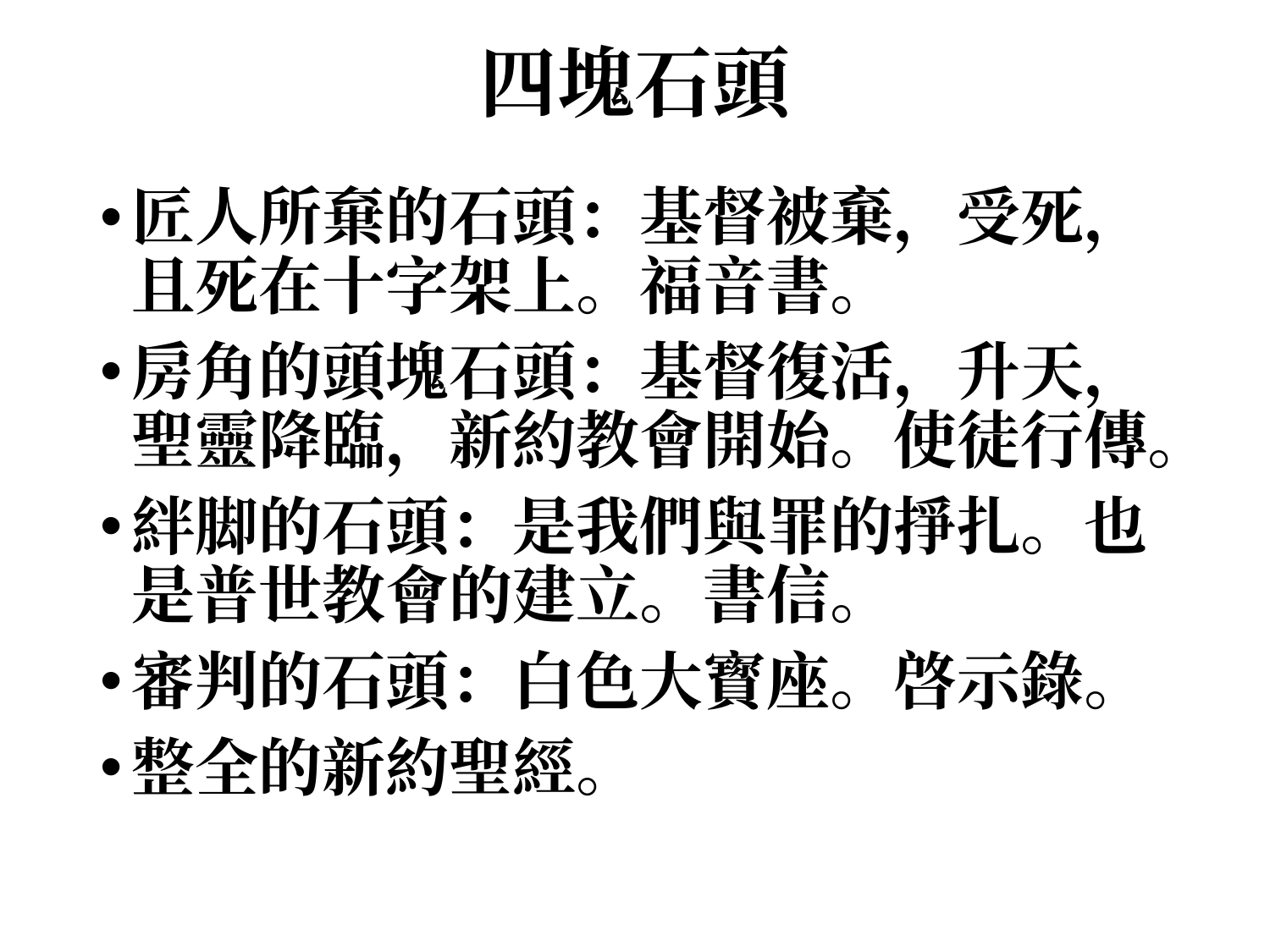

# 四塊石頭
匠人所棄的石頭：基督被棄，受死，且死在十字架上。福音書。
房角的頭塊石頭：基督復活，升天，聖靈降臨，新約教會開始。使徒行傳。
絆脚的石頭：是我們與罪的掙扎。也是普世教會的建立。書信。
審判的石頭：白色大寳座。啓示錄。
整全的新約聖經。